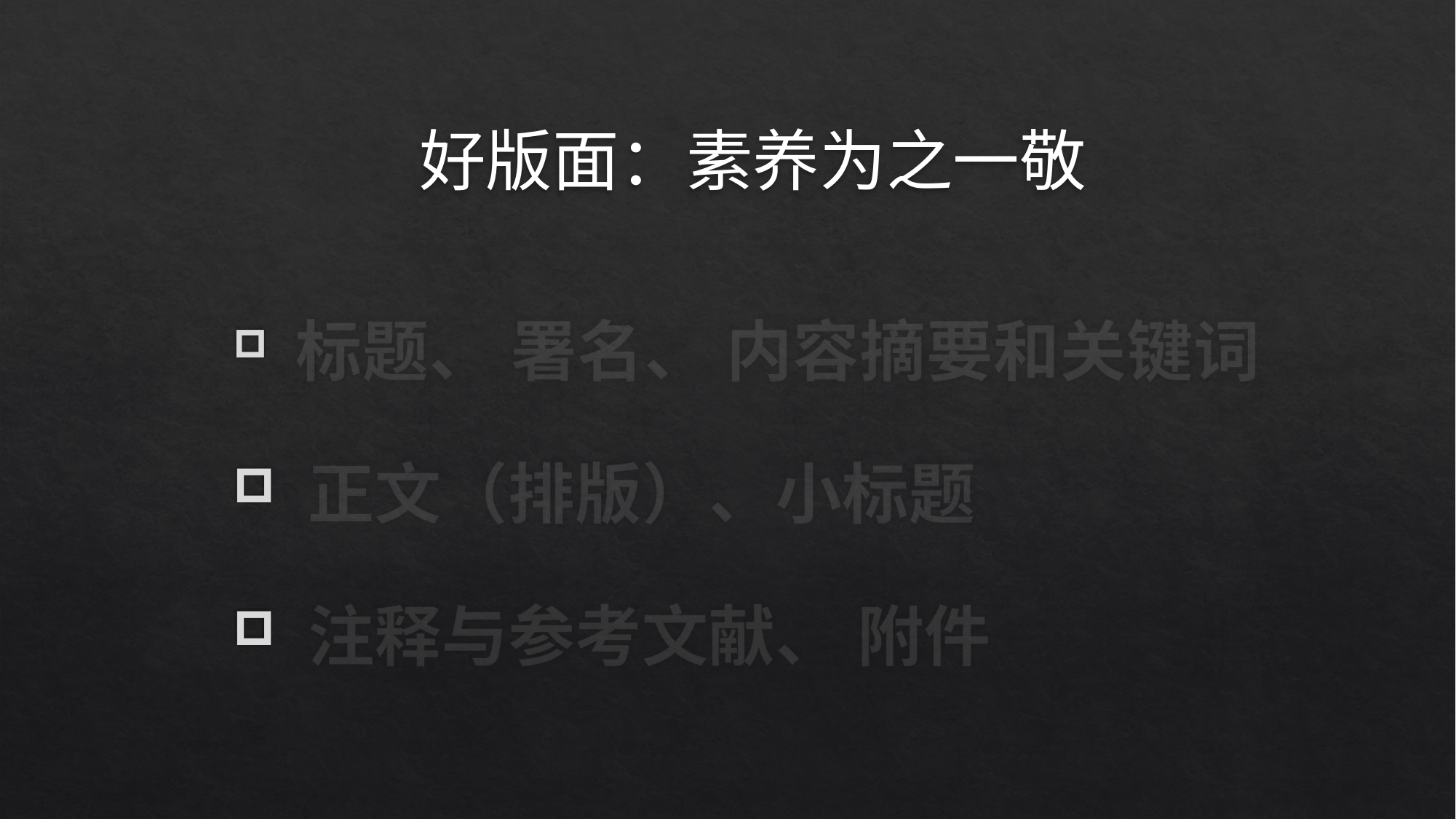

好版面：素养为之一敬
 标题、 署名、 内容摘要和关键词
 正文（排版）、小标题
 注释与参考文献、 附件